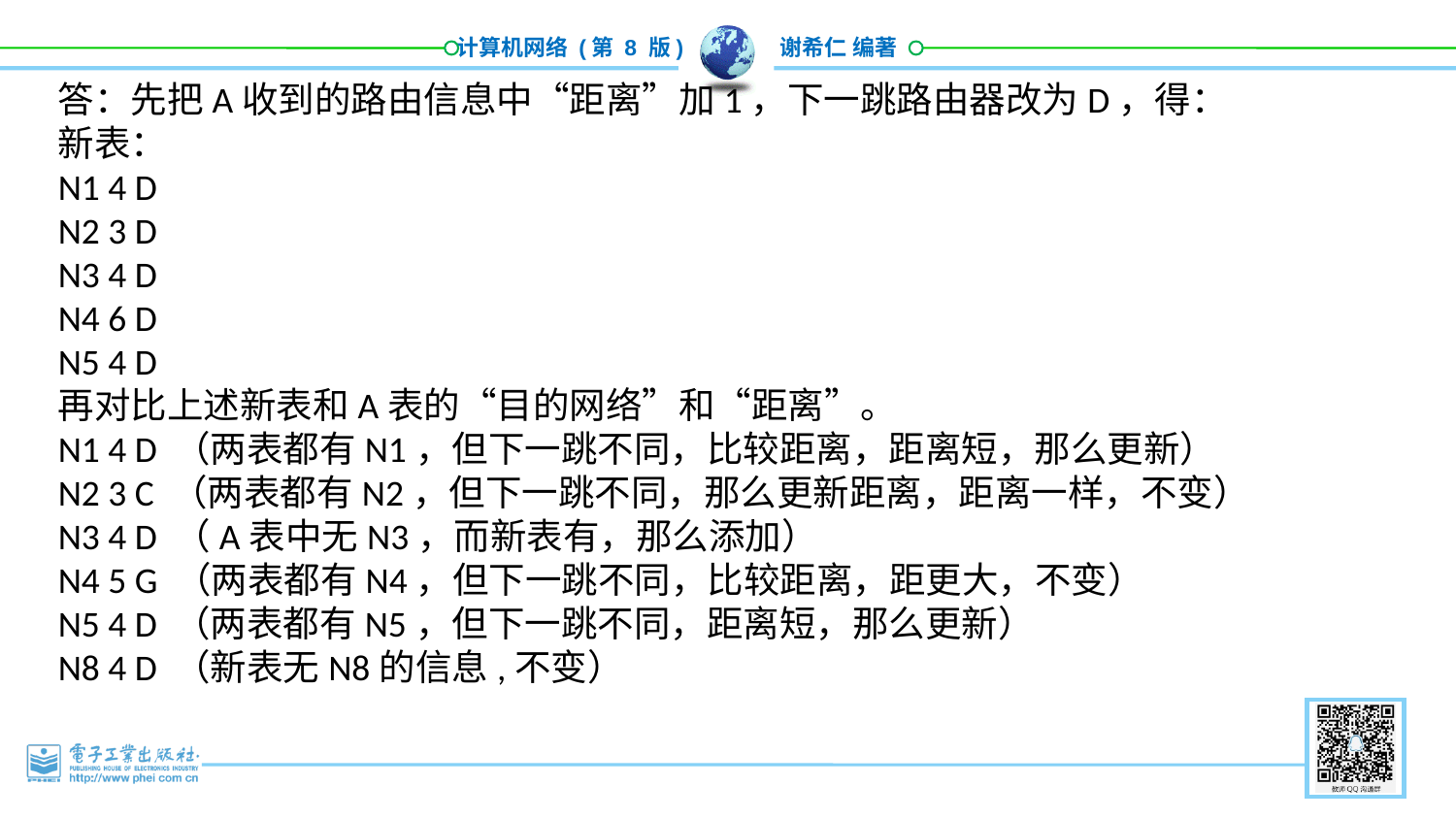

答：先把A收到的路由信息中“距离”加1，下一跳路由器改为D，得：
新表：
N1 4 D
N2 3 D
N3 4 D
N4 6 D
N5 4 D
再对比上述新表和A表的“目的网络”和“距离”。
N1 4 D （两表都有N1，但下一跳不同，比较距离，距离短，那么更新）
N2 3 C （两表都有N2，但下一跳不同，那么更新距离，距离一样，不变）
N3 4 D （A表中无N3，而新表有，那么添加）
N4 5 G （两表都有N4，但下一跳不同，比较距离，距更大，不变）
N5 4 D （两表都有N5，但下一跳不同，距离短，那么更新）
N8 4 D （新表无N8的信息,不变）